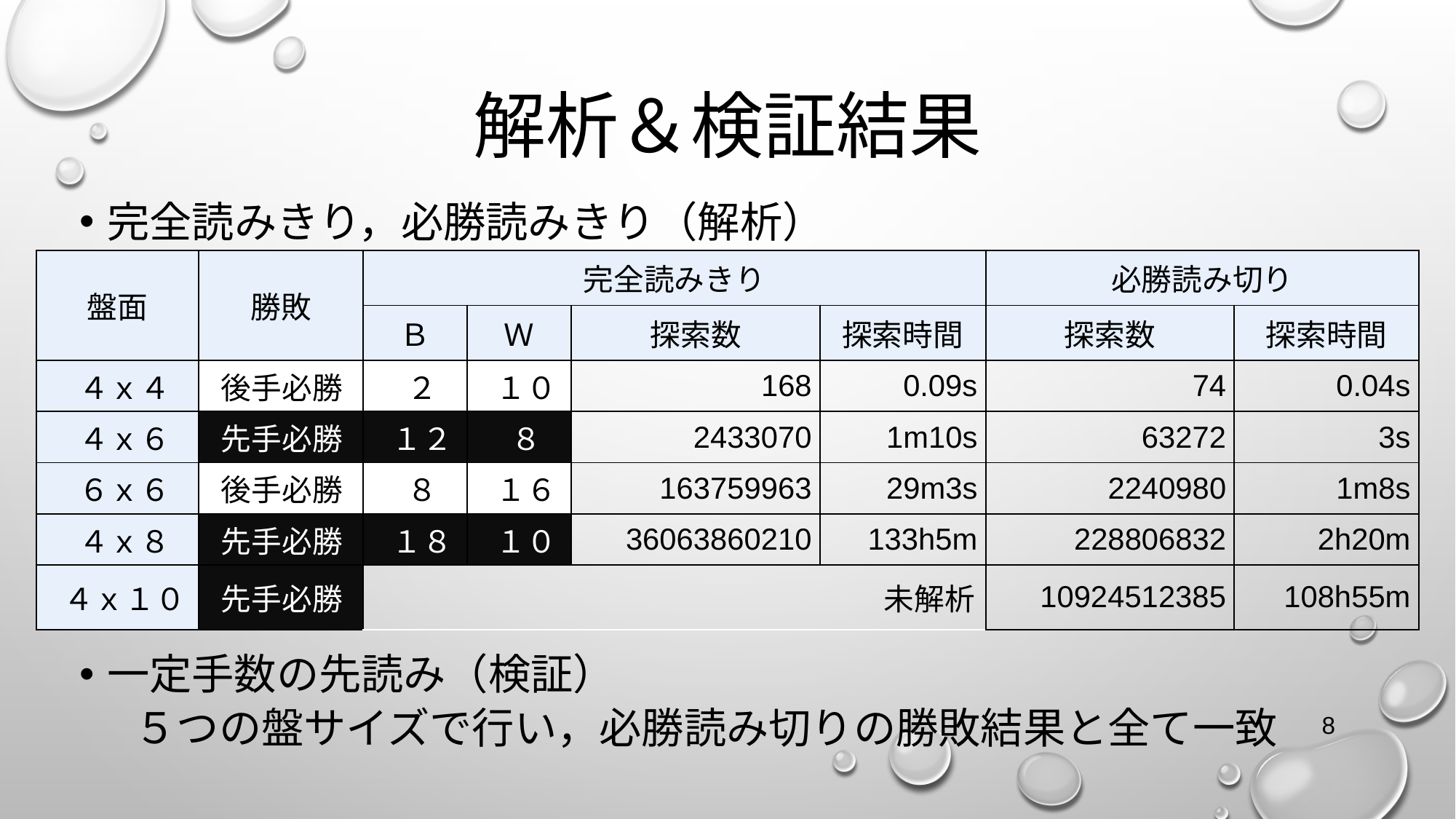

解析＆検証結果
完全読みきり，必勝読みきり（解析）

| 盤面 | 勝敗 | 完全読みきり |  |  |  | 必勝読み切り |  |
| --- | --- | --- | --- | --- | --- | --- | --- |
| 盤面 | 勝敗 | Ｂ | Ｗ | 探索数 | 探索時間 | 探索数 | 探索時間 |
| ４ｘ４ | 後手必勝 | ２ | １０ | 168 | 0.09s | 74 | 0.04s |
| ４ｘ６ | 先手必勝 | １２ | ８ | 2433070 | 1m10s | 63272 | 3s |
| ６ｘ６ | 後手必勝 | ８ | １６ | 163759963 | 29m3s | 2240980 | 1m8s |
| ４ｘ８ | 先手必勝 | １８ | １０ | 36063860210 | 133h5m | 228806832 | 2h20m |
| ４ｘ１０ | 先手必勝 | 未解析 |  | 未解析 |  | 10924512385 | 108h55m |
一定手数の先読み（検証）
５つの盤サイズで行い，必勝読み切りの勝敗結果と全て一致
8